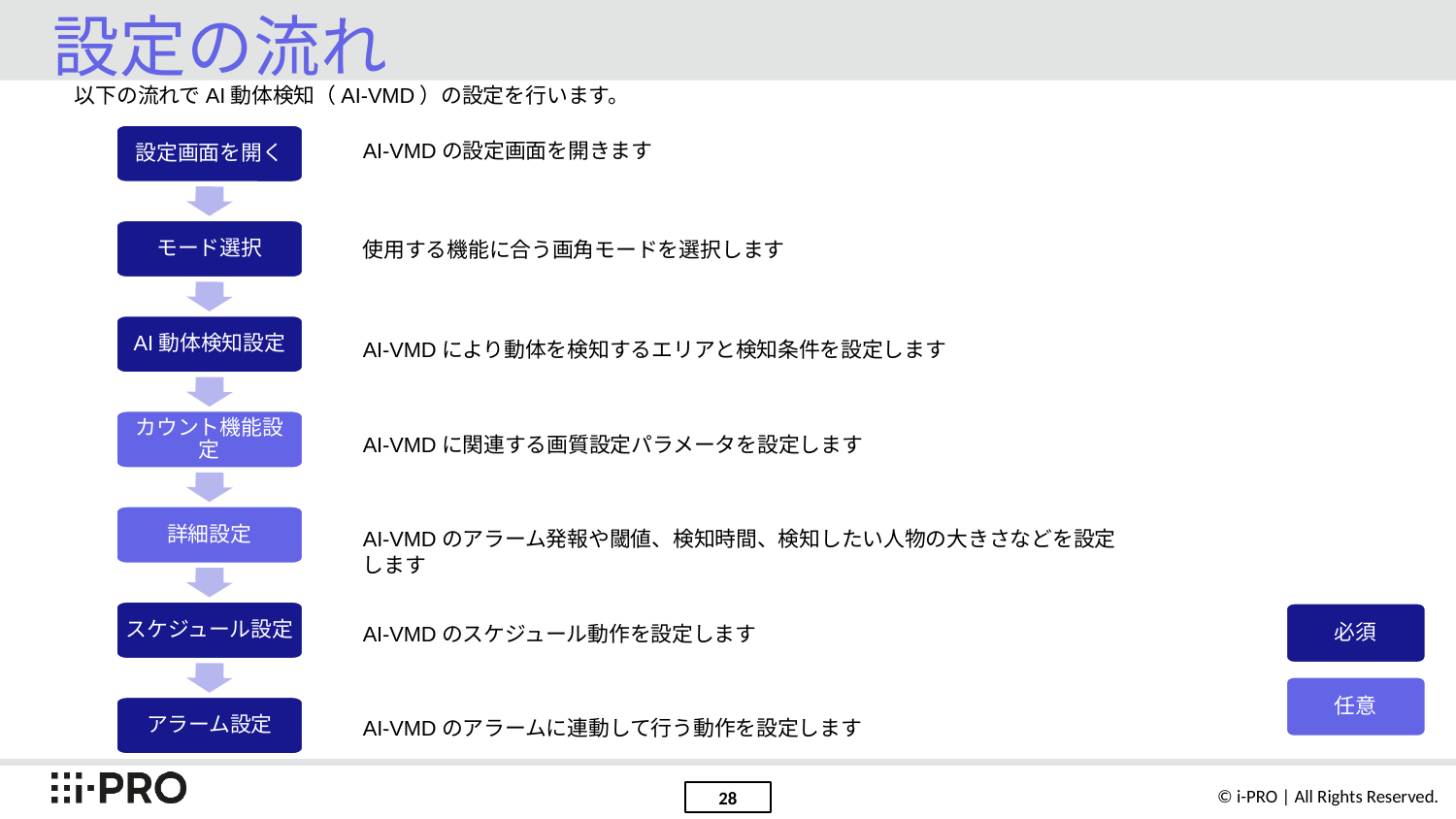

# 設定の流れ
以下の流れでAI動体検知（AI-VMD）の設定を行います。
設定画面を開く

モード選択

AI動体検知設定

カウント機能設定

詳細設定

スケジュール設定

アラーム設定
AI-VMDの設定画面を開きます
使用する機能に合う画角モードを選択します
AI-VMDにより動体を検知するエリアと検知条件を設定します
AI-VMDに関連する画質設定パラメータを設定します
AI-VMDのアラーム発報や閾値、検知時間、検知したい人物の大きさなどを設定します
必須
AI-VMDのスケジュール動作を設定します
任意
AI-VMDのアラームに連動して行う動作を設定します